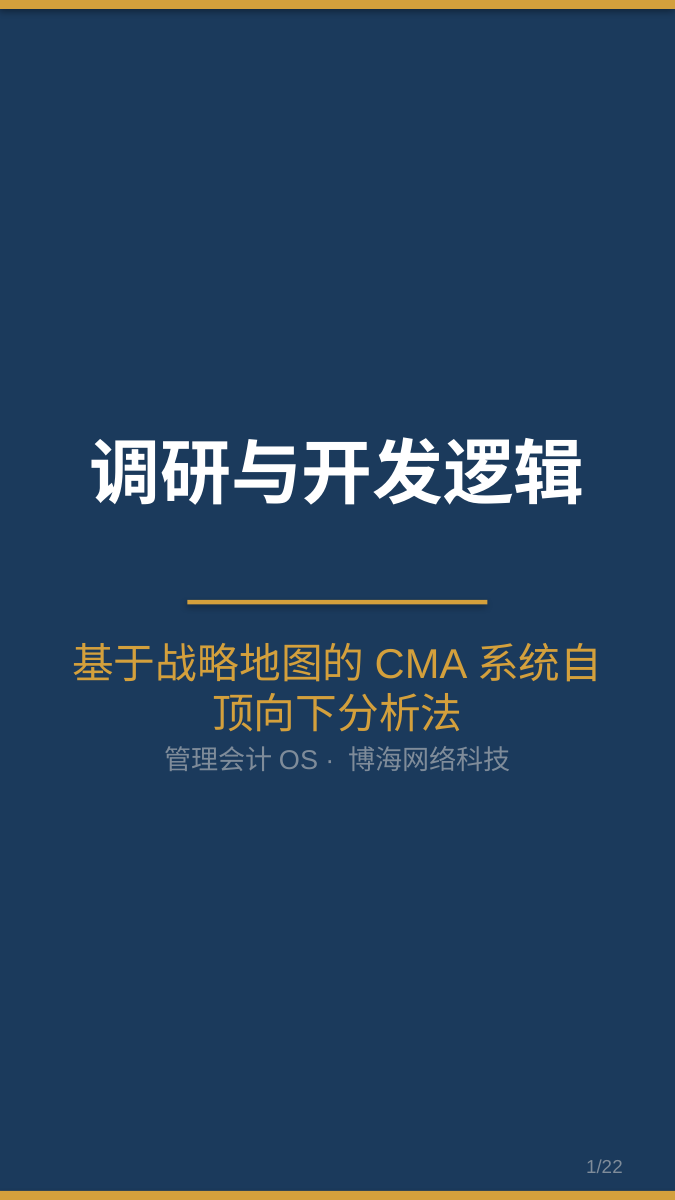

调研与开发逻辑

基于战略地图的CMA系统自顶向下分析法
管理会计OS · 博海网络科技
1/22